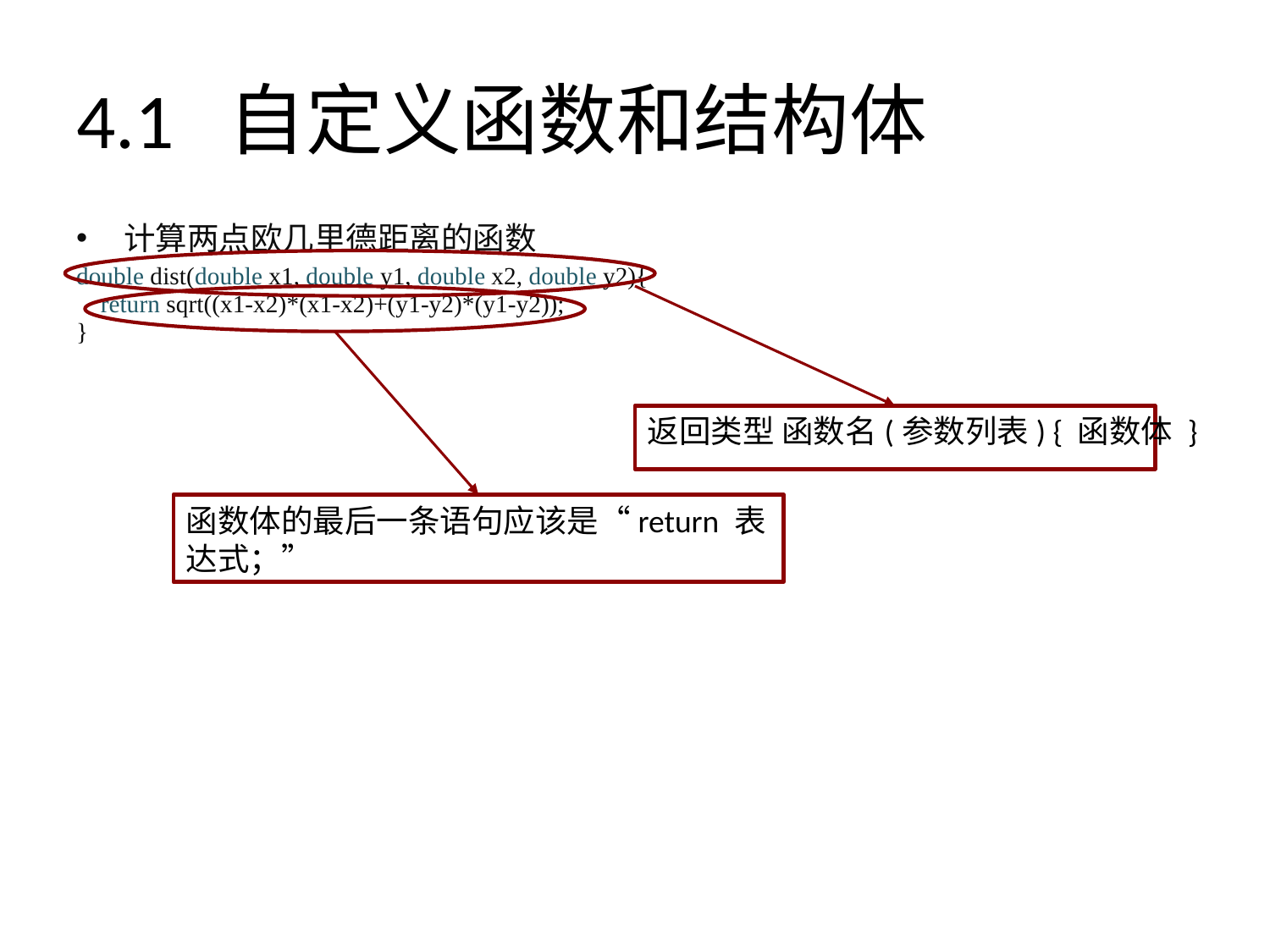

# 4.1  自定义函数和结构体
计算两点欧几里德距离的函数
double dist(double x1, double y1, double x2, double y2){
    return sqrt((x1-x2)*(x1-x2)+(y1-y2)*(y1-y2));
}

返回类型 函数名(参数列表) { 函数体 }
函数体的最后一条语句应该是“return 表达式；”